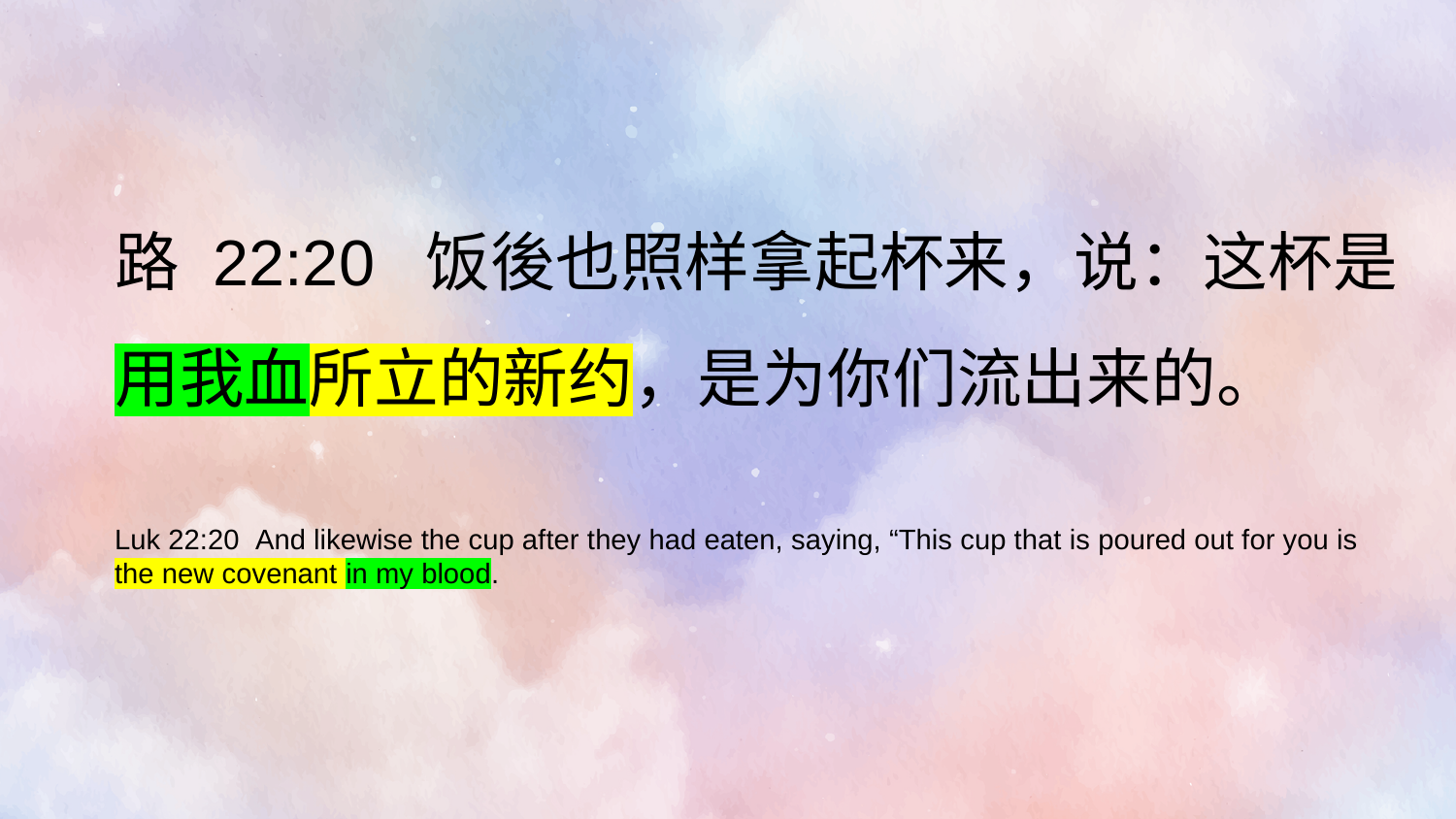

路 22:20  饭後也照样拿起杯来，说：这杯是用我血所立的新约，是为你们流出来的。

Luk 22:20  And likewise the cup after they had eaten, saying, “This cup that is poured out for you is the new covenant in my blood.